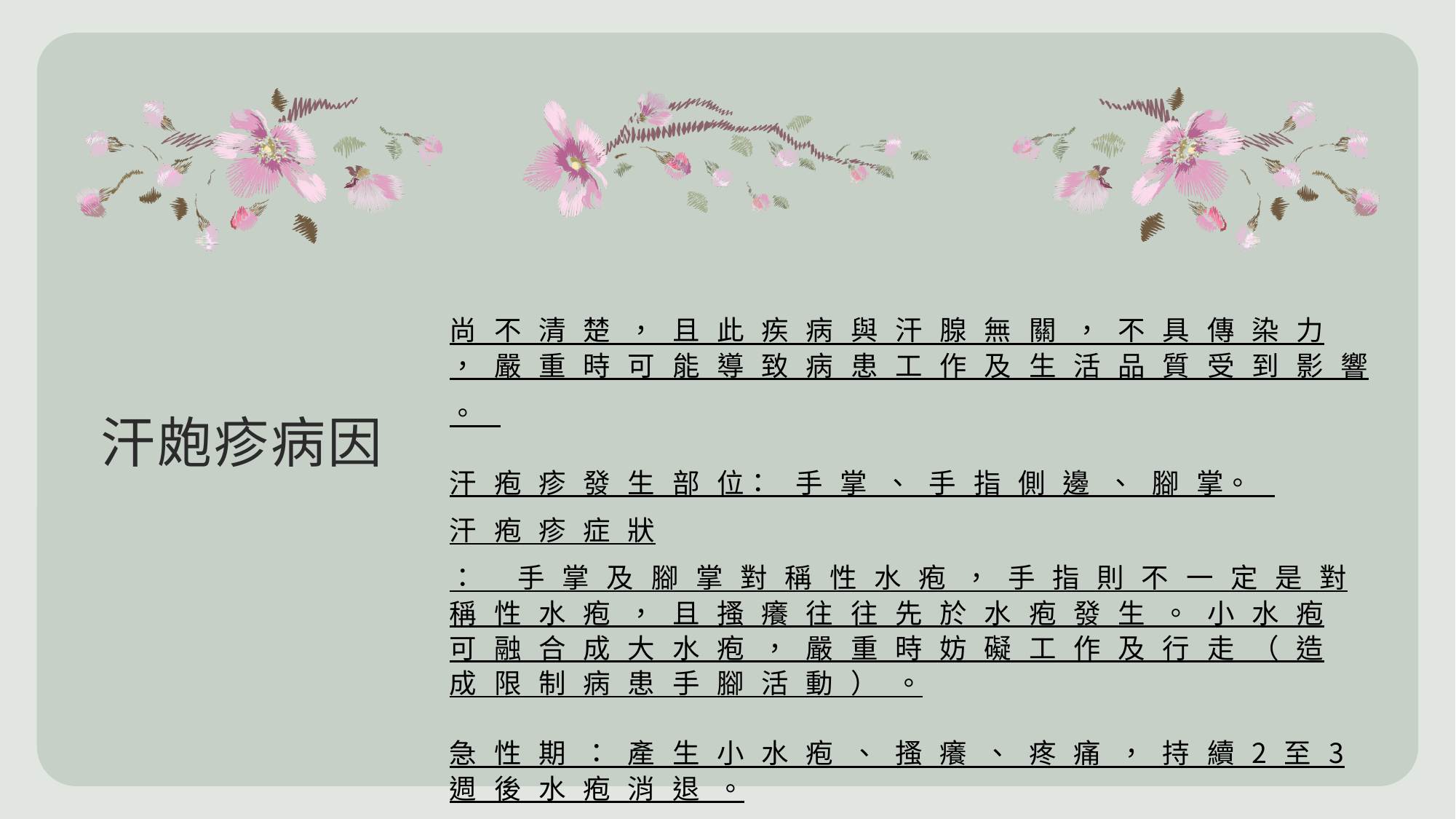

尚不清楚，且此疾病與汗腺無關，不具傳染力，嚴重時可能導致病患工作及生活品質受到影響。
汗疱疹發生部位： 手掌、手指側邊、腳掌。 汗疱疹症狀： 手掌及腳掌對稱性水疱，手指則不一定是對稱性水疱，且搔癢往往先於水疱發生。小水疱可融合成大水疱，嚴重時妨礙工作及行走（造成限制病患手腳活動）。
急性期：產生小水疱、搔癢、疼痛，持續2至3週後水疱消退。
慢性期：乾燥、脫皮、脫屑、搔癢。嚴重時可能影響到指甲的基質細胞，造成指甲萎縮、變色、粗糙、橫向條紋或橫溝。
# 汗皰疹病因